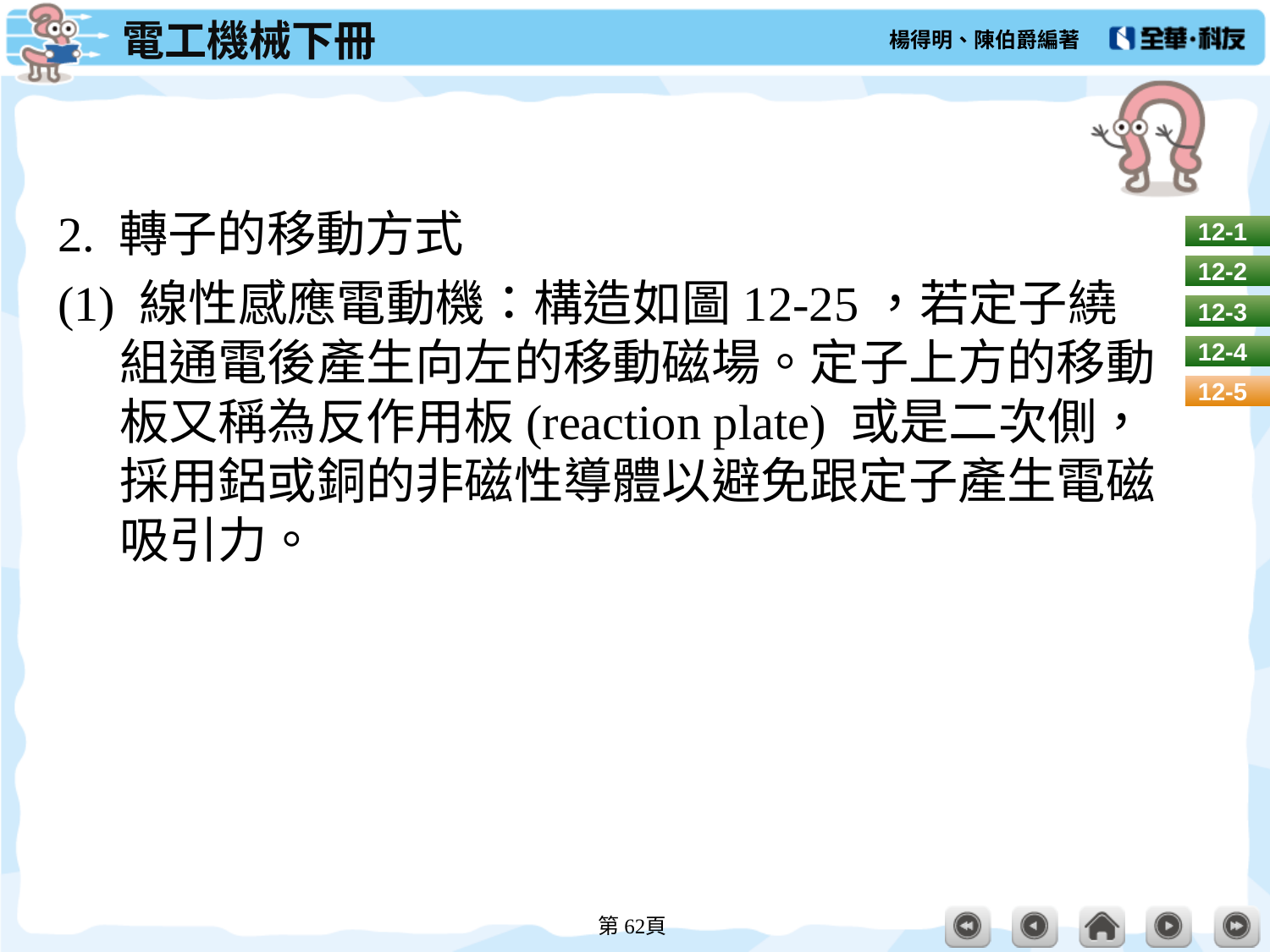

#
2. 轉子的移動方式
(1) 線性感應電動機：構造如圖12-25，若定子繞組通電後產生向左的移動磁場。定子上方的移動板又稱為反作用板(reaction plate) 或是二次側， 採用鋁或銅的非磁性導體以避免跟定子產生電磁吸引力。